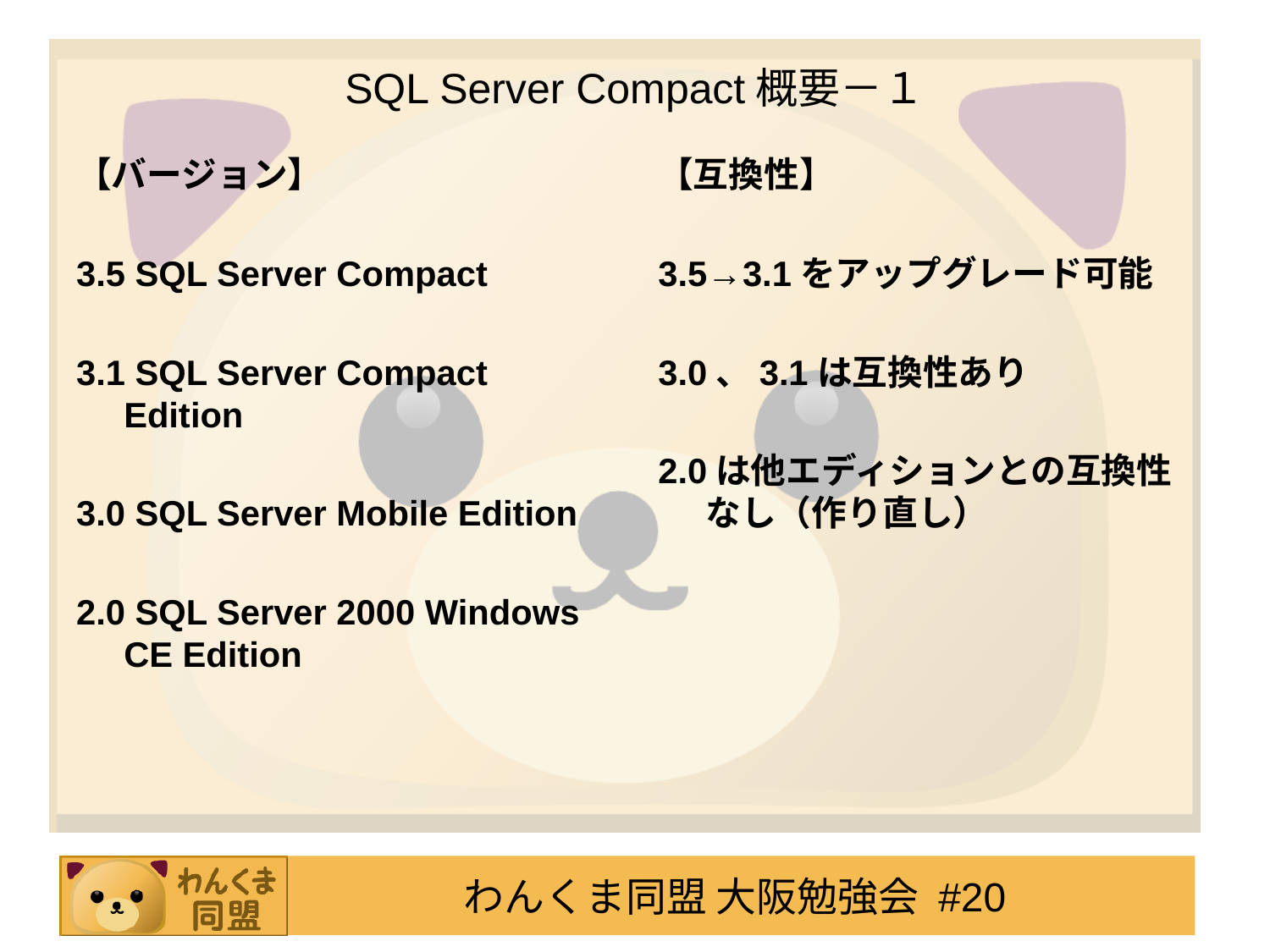

# SQL Server Compact概要－１
【バージョン】

3.5 SQL Server Compact

3.1 SQL Server Compact Edition

3.0 SQL Server Mobile Edition

2.0 SQL Server 2000 Windows CE Edition
【互換性】

3.5→3.1をアップグレード可能

3.0、3.1は互換性あり

2.0は他エディションとの互換性なし（作り直し）